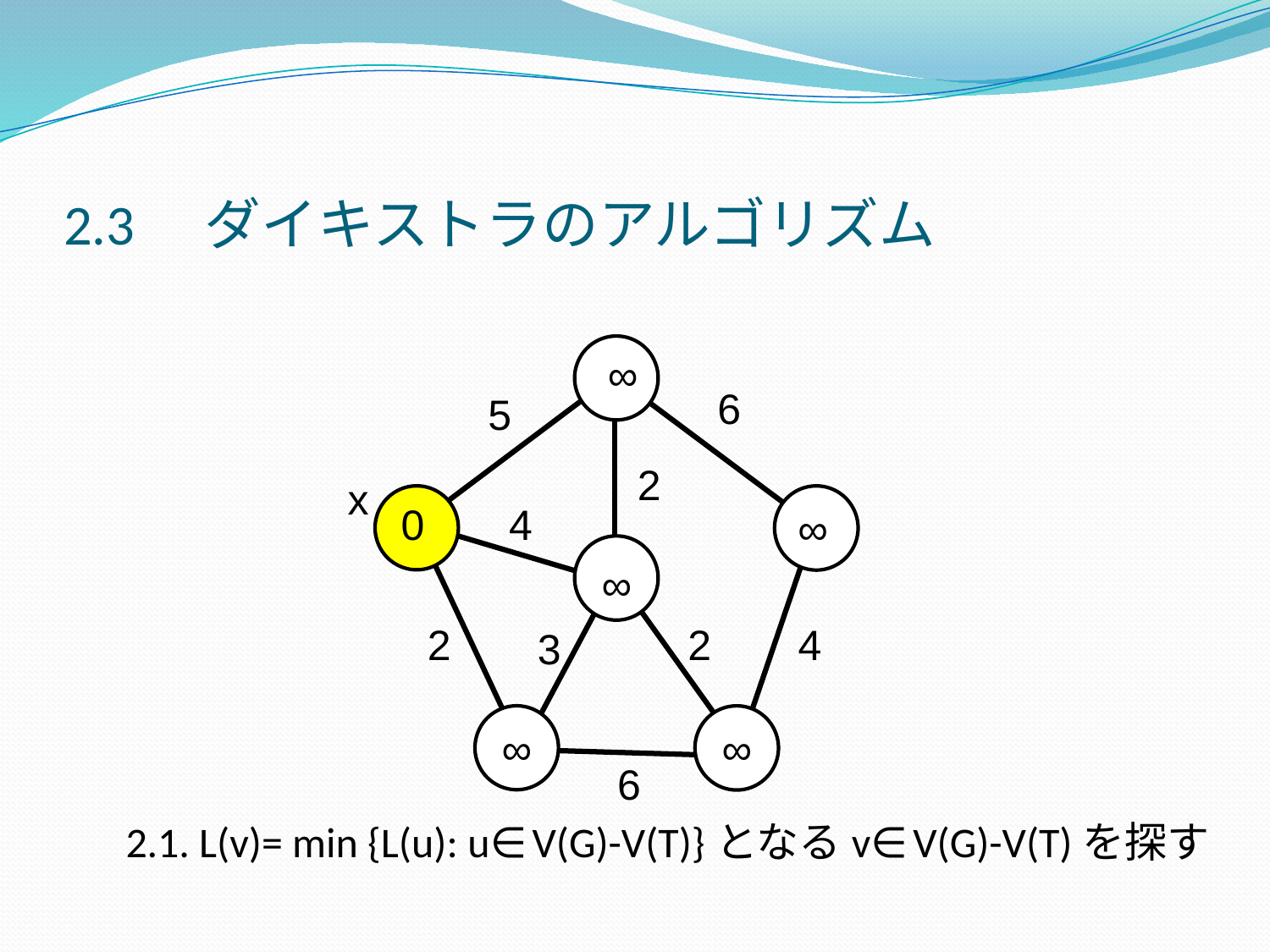

# 2.3　ダイキストラのアルゴリズム

   2.1. L(v)= min {L(u): u∈V(G)-V(T)}となるv∈V(G)-V(T)を探す

∞
6
5
2
x

0
4
∞

∞
2
2
4
3

∞
∞
6